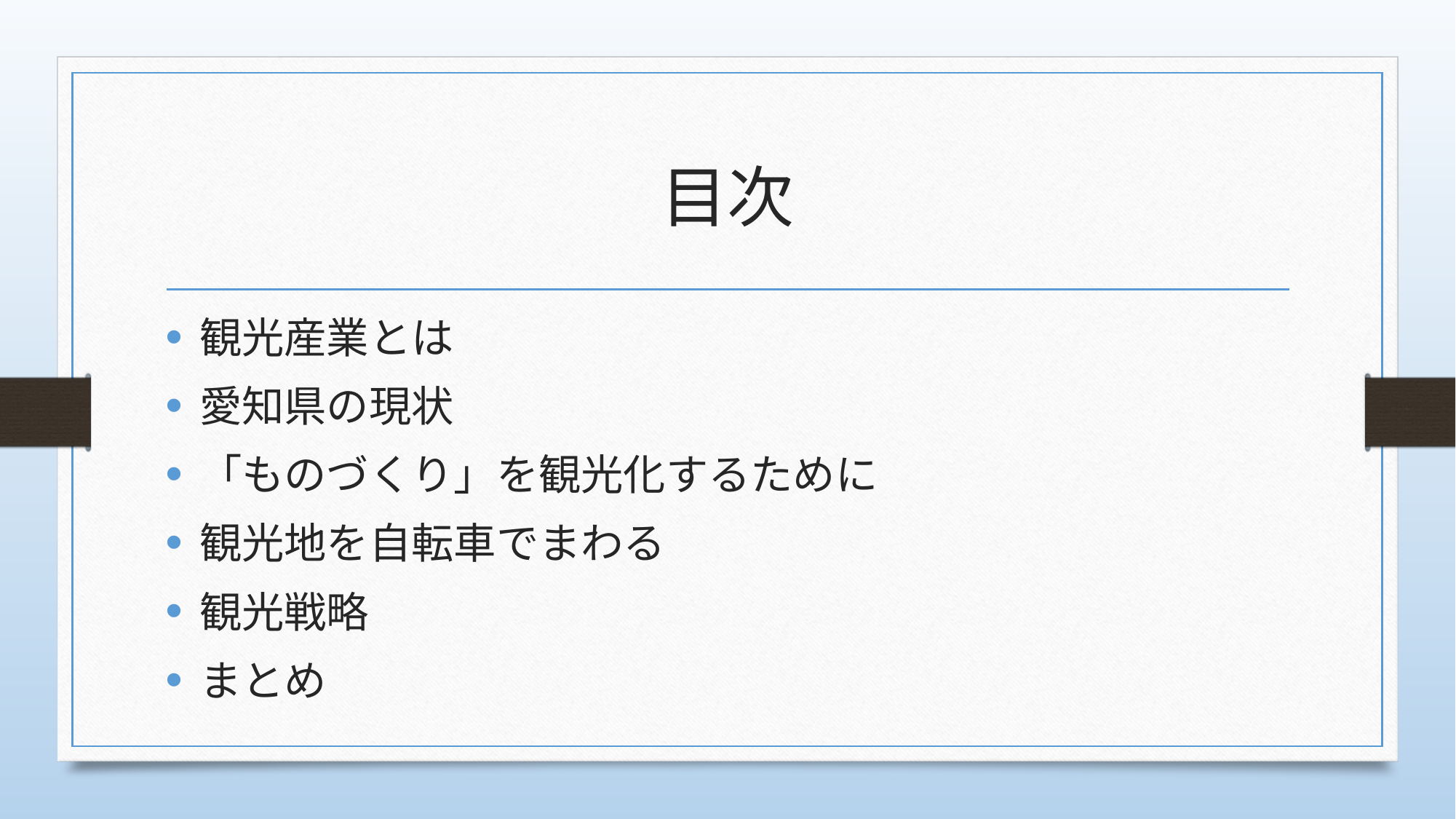

# 目次
観光産業とは
愛知県の現状
「ものづくり」を観光化するために
観光地を自転車でまわる
観光戦略
まとめ